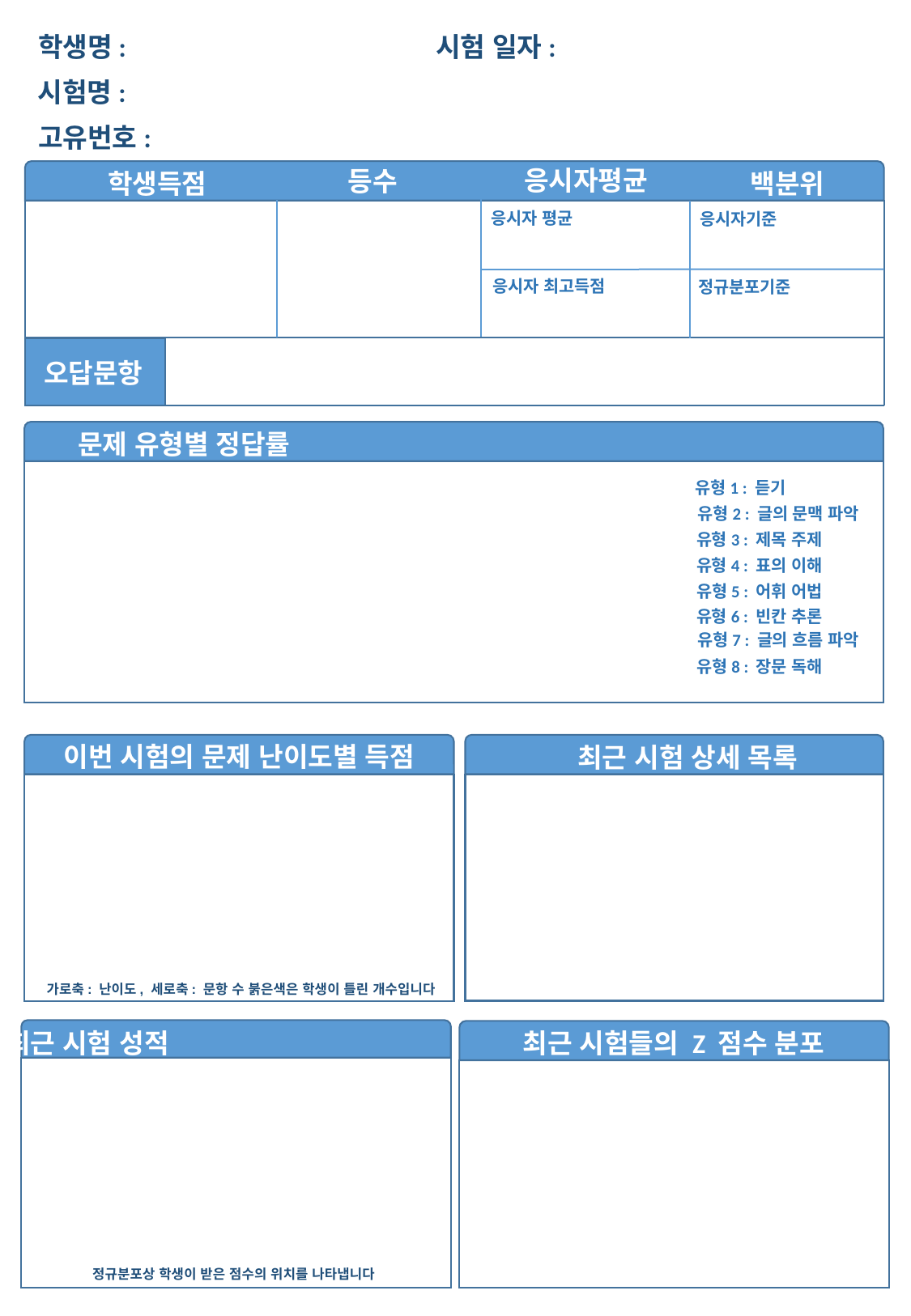

학생명:
시험 일자:
시험명:
고유번호:
응시자평균
등수
학생득점

백분위

응시자 평균

응시자기준

응시자 최고득점

정규분포기준

오답문항
문제 유형별 정답률

유형1 : 듣기
유형2 : 글의 문맥 파악
유형3 : 제목 주제
유형4 : 표의 이해
유형5 : 어휘 어법
유형6 : 빈칸 추론
유형7 : 글의 흐름 파악
유형8 : 장문 독해
이번 시험의 문제 난이도별 득점

최근 시험 상세 목록

가로축: 난이도, 세로축: 문항 수 붉은색은 학생이 틀린 개수입니다
최근 시험 성적

최근 시험들의 Z 점수 분포

정규분포상 학생이 받은 점수의 위치를 나타냅니다